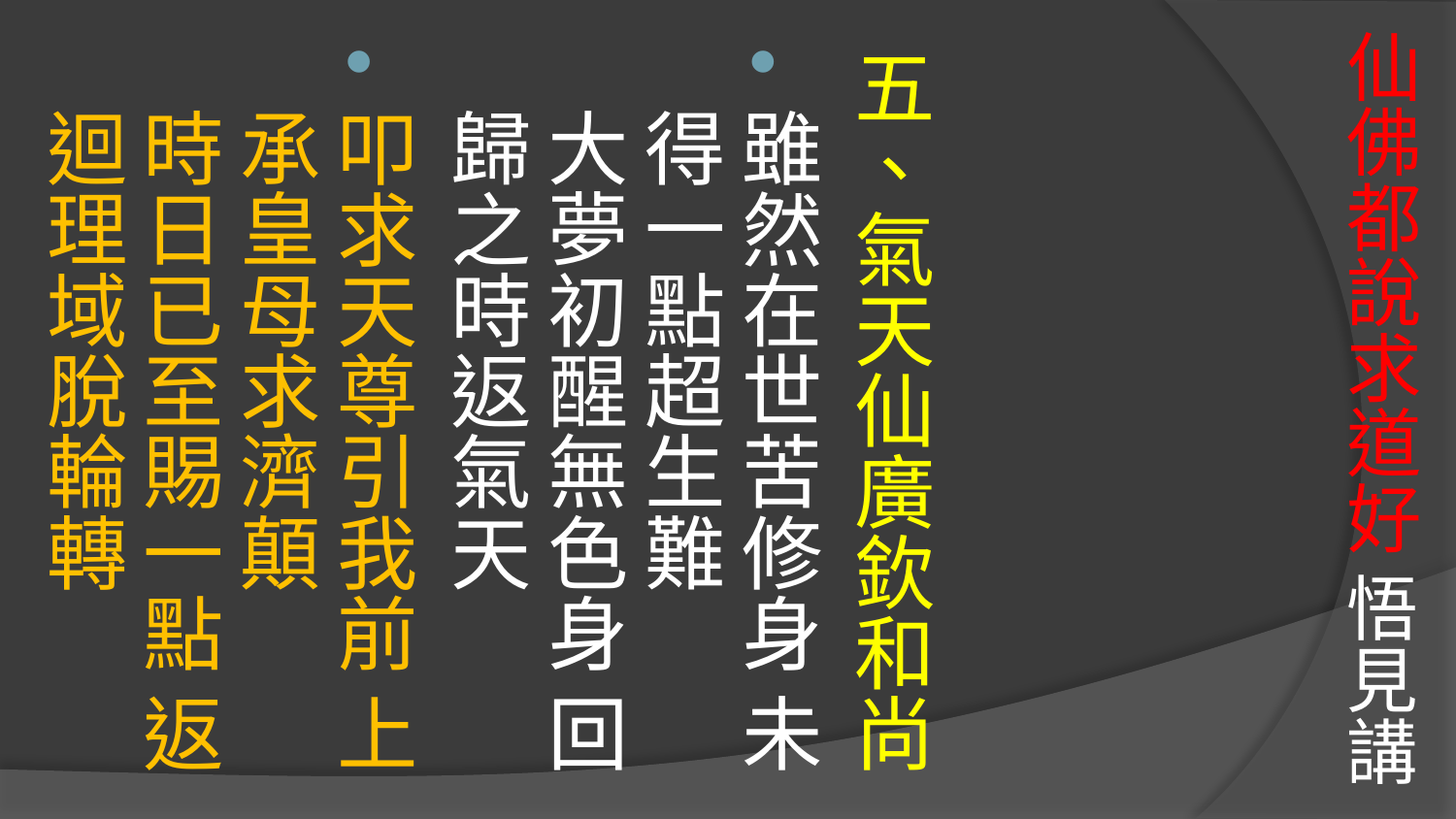

# 仙佛都說求道好 悟見講
五、氣天仙廣欽和尚
雖然在世苦修身 未得一點超生難 
大夢初醒無色身 回歸之時返氣天
叩求天尊引我前 上承皇母求濟顛 
時日已至賜一點 返迴理域脫輪轉